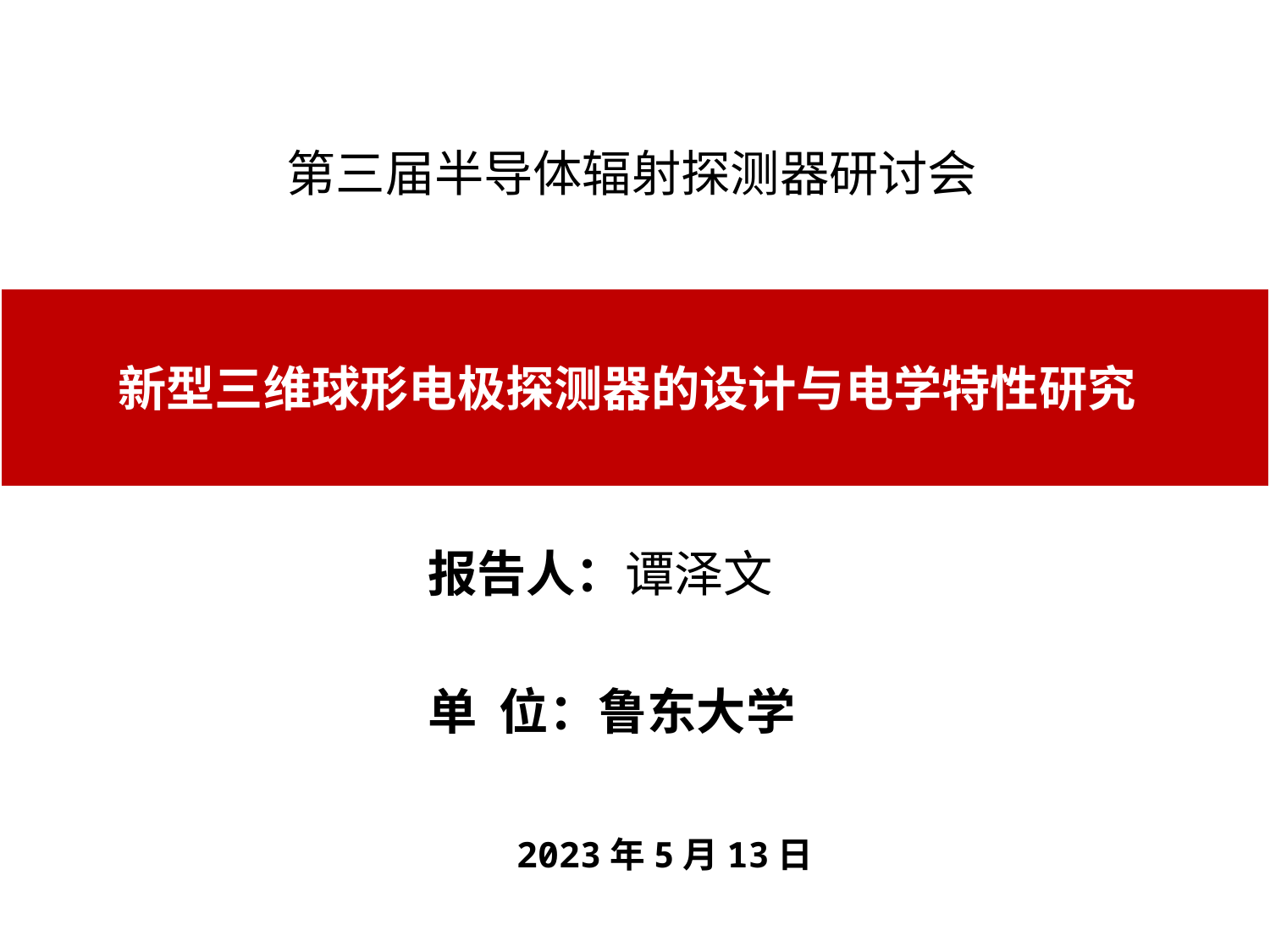

第三届半导体辐射探测器研讨会

# 新型三维球形电极探测器的设计与电学特性研究
报告人：谭泽文

单  位：鲁东大学

   2023年5月13日